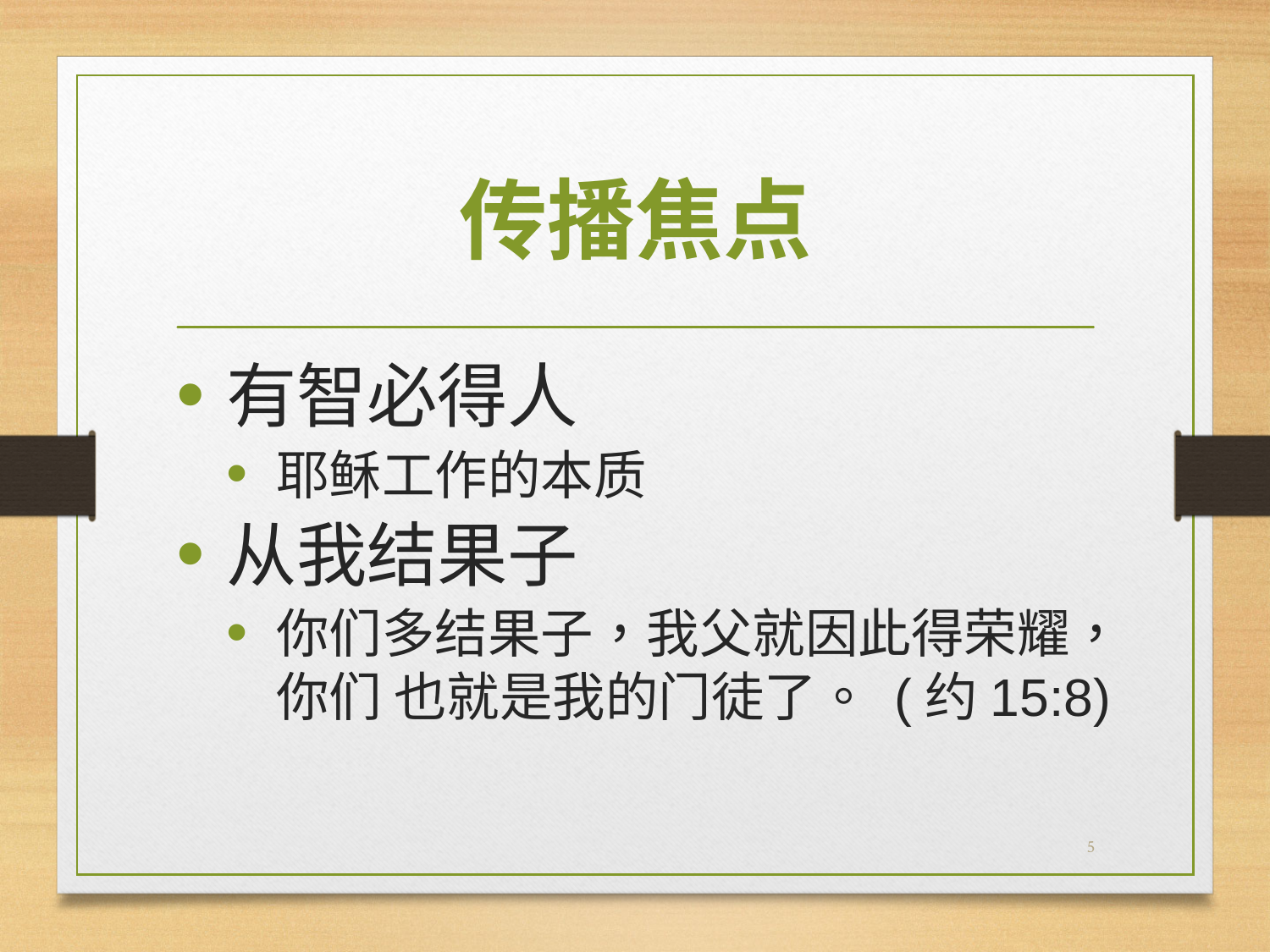

# 传播焦点
有智必得人
耶稣工作的本质
从我结果子
你们多结果子，我父就因此得荣耀，你们 也就是我的门徒了。 (约15:8)

5